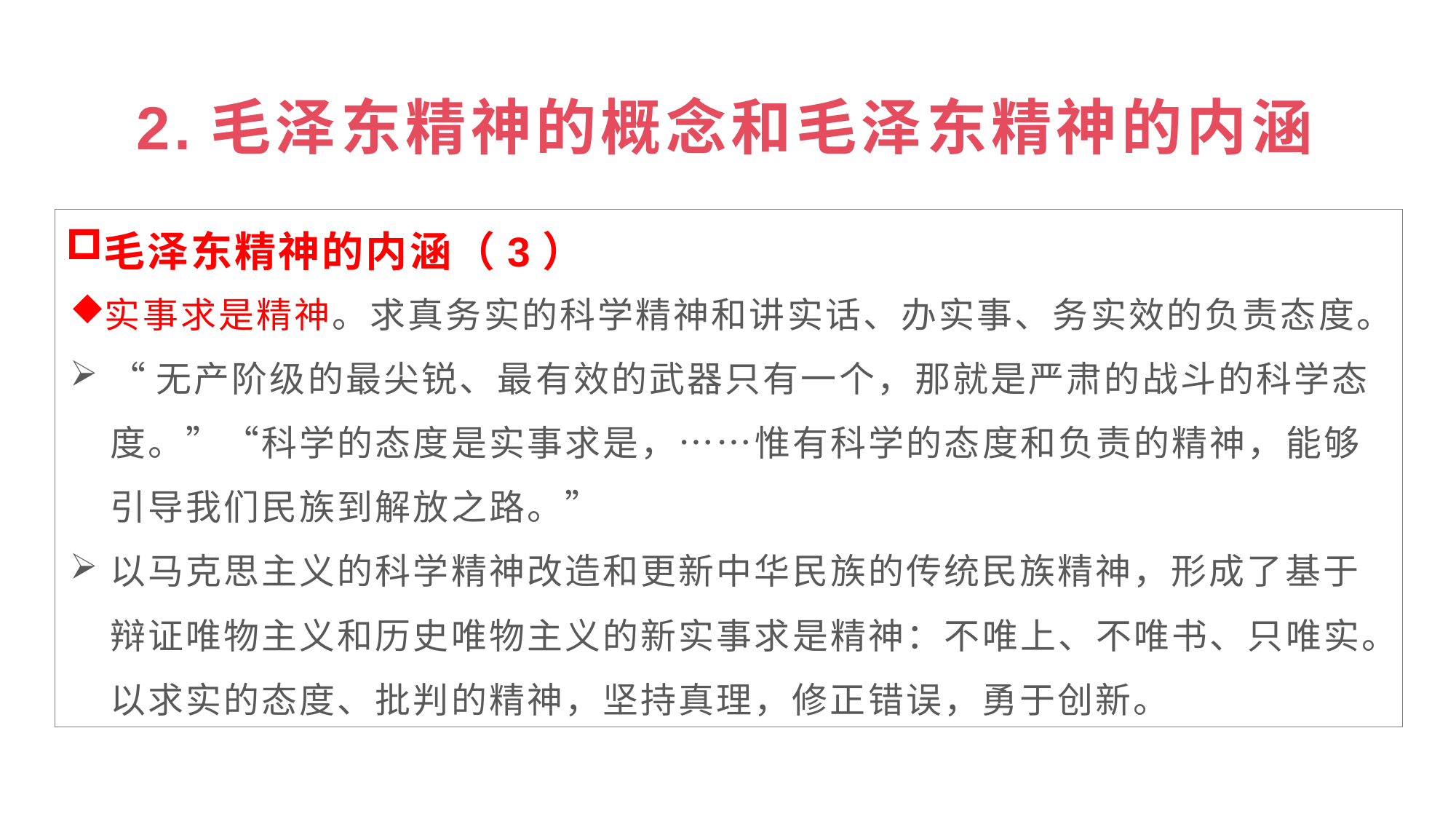

# 2.毛泽东精神的概念和毛泽东精神的内涵
毛泽东精神的内涵（3）
实事求是精神。求真务实的科学精神和讲实话、办实事、务实效的负责态度。
“无产阶级的最尖锐、最有效的武器只有一个，那就是严肃的战斗的科学态度。”“科学的态度是实事求是，……惟有科学的态度和负责的精神，能够引导我们民族到解放之路。”
以马克思主义的科学精神改造和更新中华民族的传统民族精神，形成了基于辩证唯物主义和历史唯物主义的新实事求是精神：不唯上、不唯书、只唯实。以求实的态度、批判的精神，坚持真理，修正错误，勇于创新。